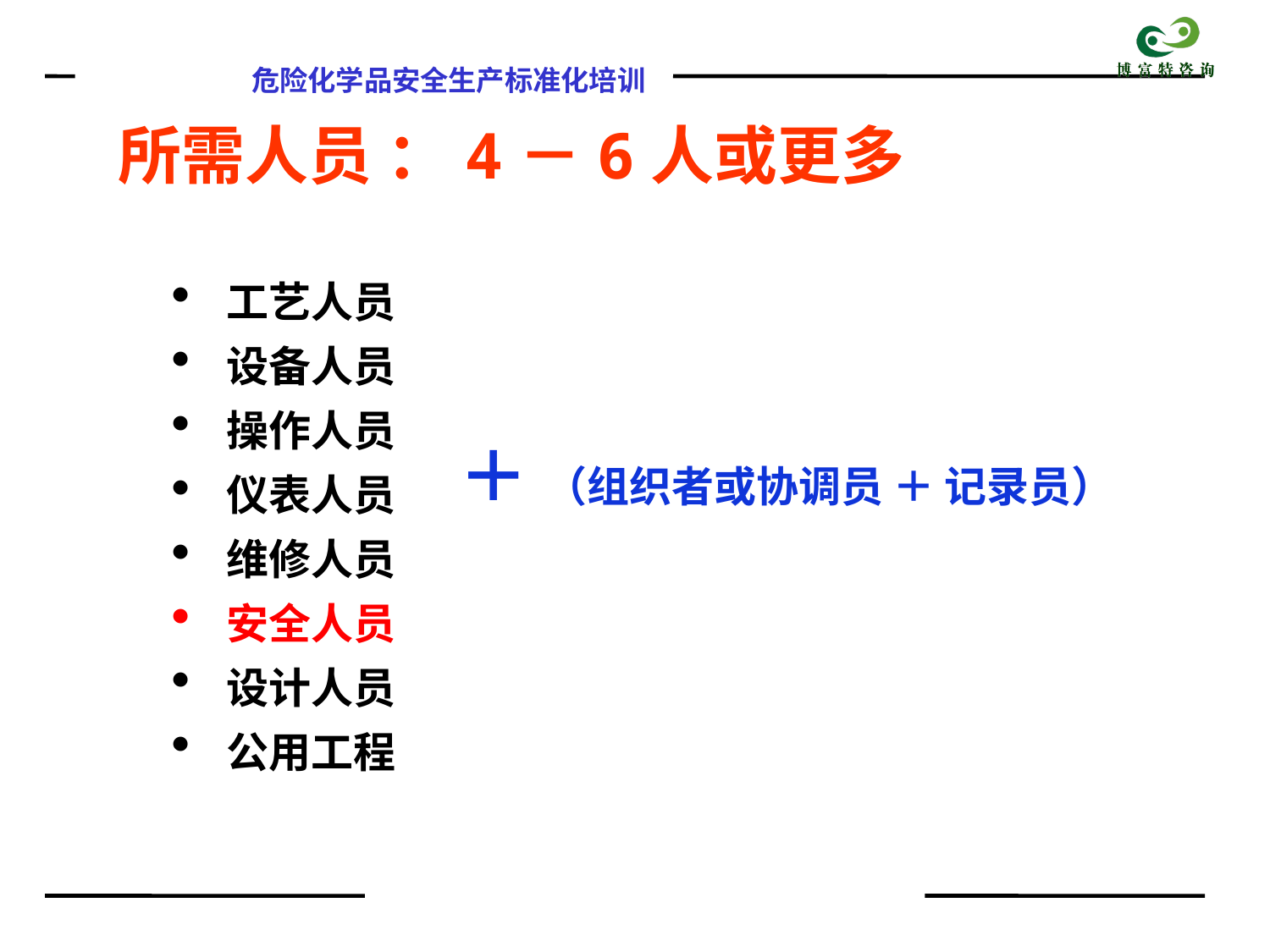

所需人员 ：4－6人或更多
工艺人员
设备人员
操作人员
仪表人员
维修人员
安全人员
设计人员
公用工程

＋ （组织者或协调员 ＋ 记录员）